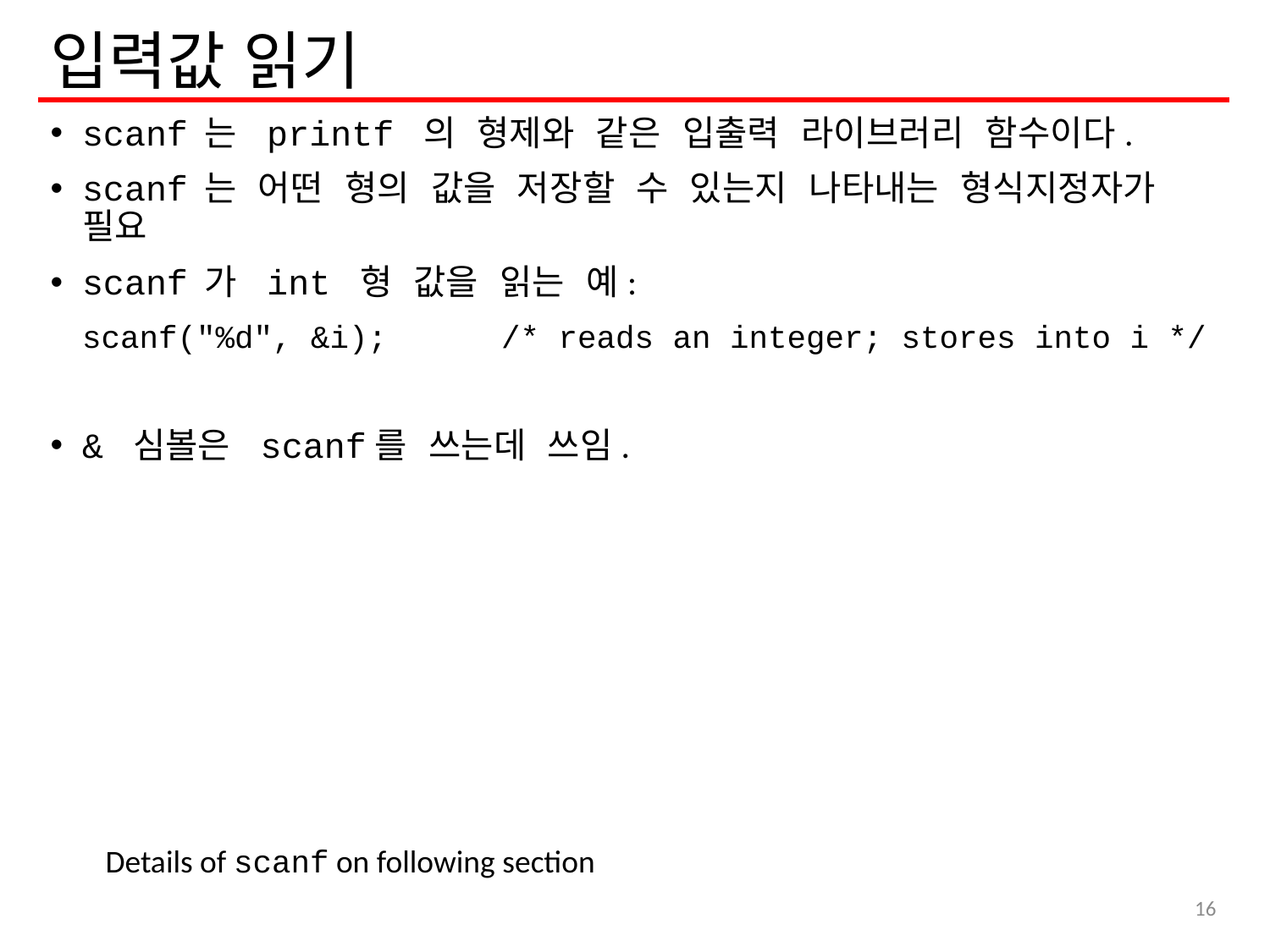

# 입력값 읽기
scanf 는 printf 의 형제와 같은 입출력 라이브러리 함수이다.
scanf 는 어떤 형의 값을 저장할 수 있는지 나타내는 형식지정자가 필요
scanf 가 int 형 값을 읽는 예:
	scanf("%d", &i);      /* reads an integer; stores into i */

& 심볼은 scanf를 쓰는데 쓰임.

Details of scanf on following section
16